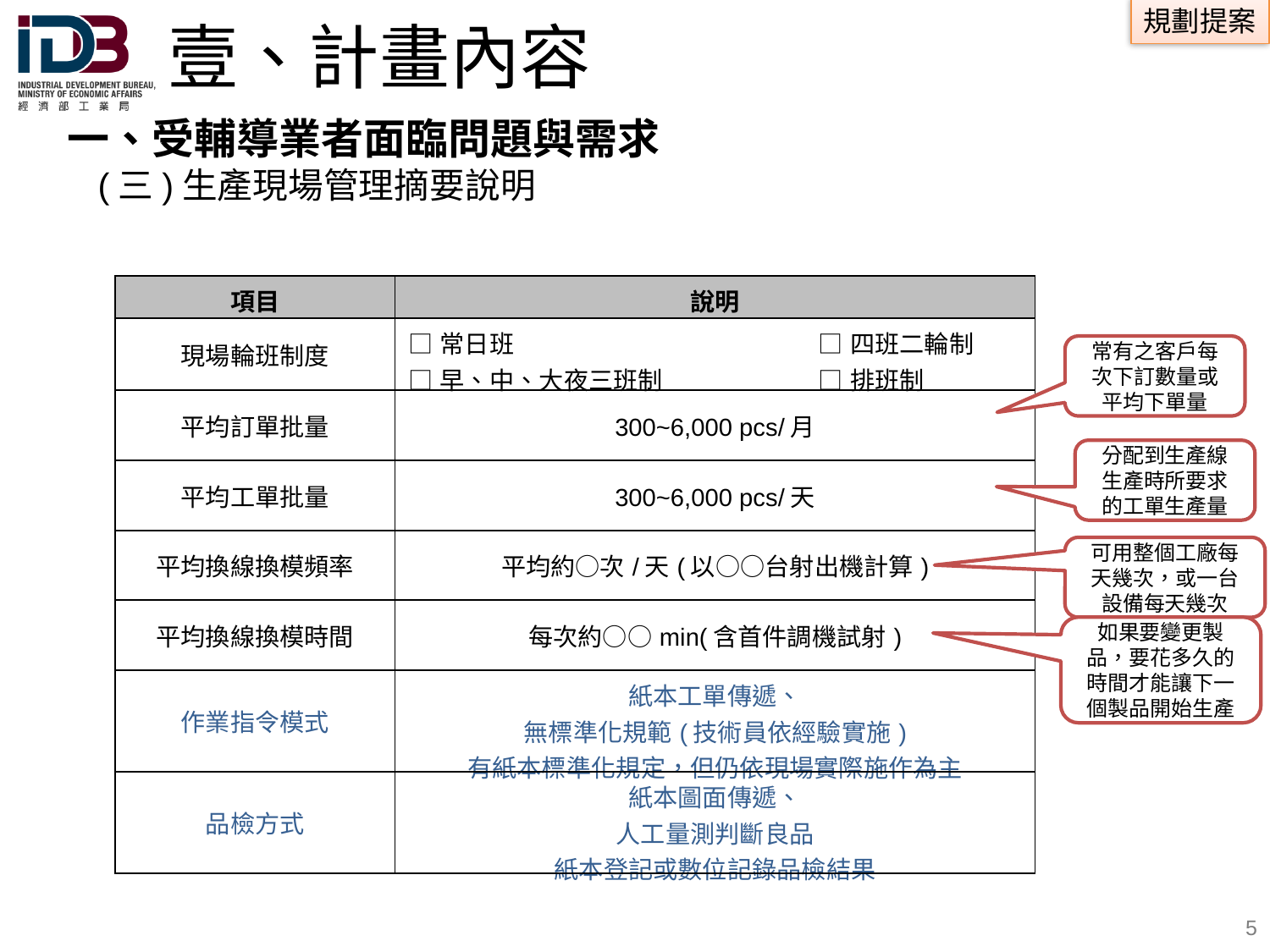

# 壹、計畫內容
 一、受輔導業者面臨問題與需求
(三)生產現場管理摘要說明
| 項目 | 說明 |  |
| --- | --- | --- |
| 現場輪班制度 | □常日班 □早、中、大夜三班制 | □四班二輪制 □排班制 |
| 平均訂單批量 | 300~6,000 pcs/月 |  |
| 平均工單批量 | 300~6,000 pcs/天 |  |
| 平均換線換模頻率 | 平均約○次/天(以○○台射出機計算) |  |
| 平均換線換模時間 | 每次約○○min(含首件調機試射) |  |
| 作業指令模式 | 紙本工單傳遞、 無標準化規範(技術員依經驗實施) 有紙本標準化規定，但仍依現場實際施作為主 |  |
| 品檢方式 | 紙本圖面傳遞、 人工量測判斷良品 紙本登記或數位記錄品檢結果 |  |
常有之客戶每次下訂數量或平均下單量
分配到生產線生產時所要求的工單生產量
可用整個工廠每天幾次，或一台設備每天幾次
如果要變更製品，要花多久的時間才能讓下一個製品開始生產
5